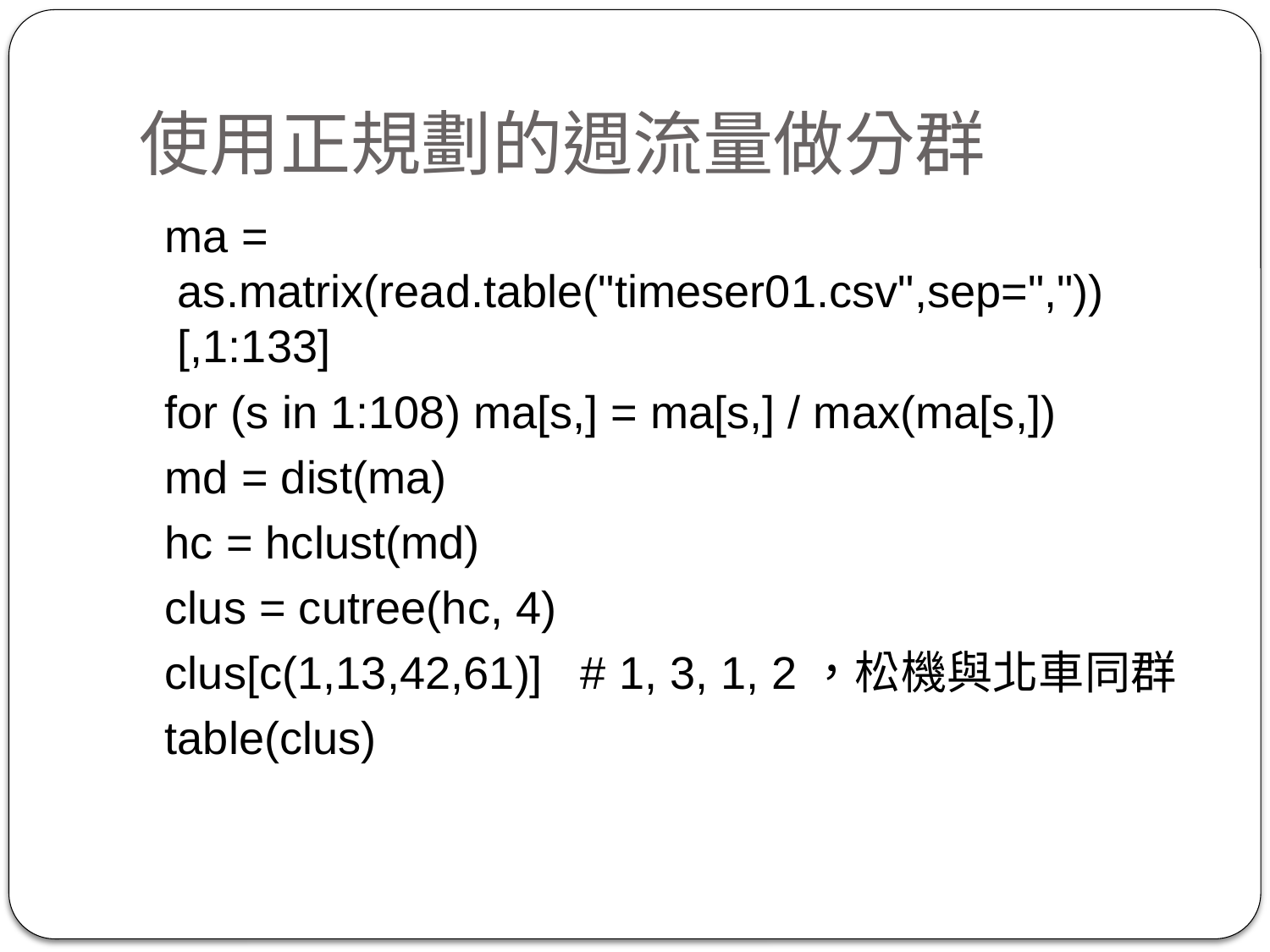

# 使用正規劃的週流量做分群
  ma = as.matrix(read.table("timeser01.csv",sep=","))[,1:133]
  for (s in 1:108) ma[s,] = ma[s,] / max(ma[s,])
  md = dist(ma)
  hc = hclust(md)
  clus = cutree(hc, 4)
  clus[c(1,13,42,61)]   # 1, 3, 1, 2，松機與北車同群
  table(clus)